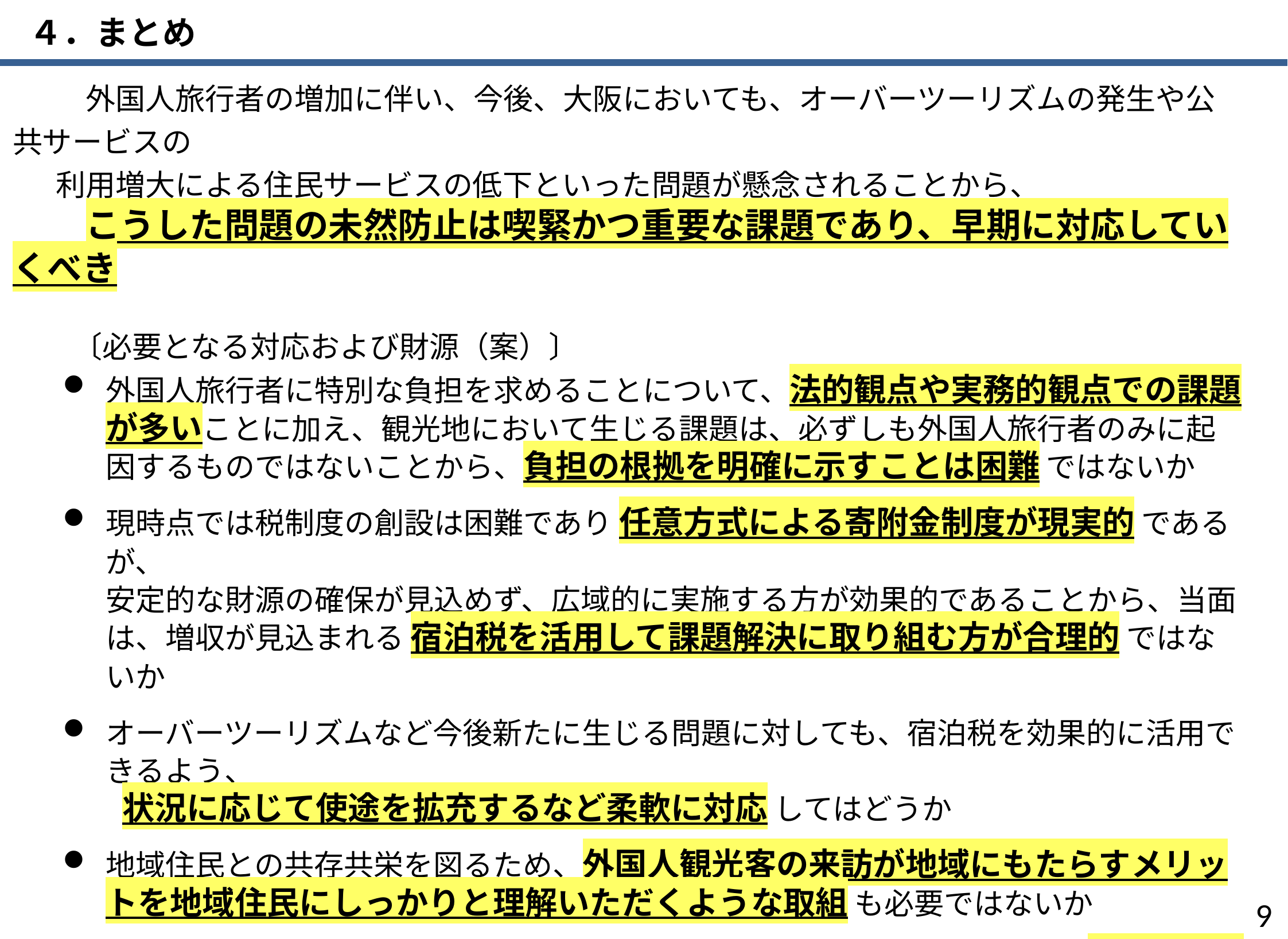

４．まとめ
　　  外国人旅行者の増加に伴い、今後、大阪においても、オーバーツーリズムの発生や公共サービスの
　  利用増大による住民サービスの低下といった問題が懸念されることから、
　　  こうした問題の未然防止は喫緊かつ重要な課題であり、早期に対応していくべき

　　〔必要となる対応および財源（案）〕

外国人旅行者に特別な負担を求めることについて、法的観点や実務的観点での課題が多いことに加え、観光地において生じる課題は、必ずしも外国人旅行者のみに起因するものではないことから、負担の根拠を明確に示すことは困難 ではないか

現時点では税制度の創設は困難であり 任意方式による寄附金制度が現実的 であるが、
安定的な財源の確保が見込めず、広域的に実施する方が効果的であることから、当面は、増収が見込まれる 宿泊税を活用して課題解決に取り組む方が合理的 ではないか

オーバーツーリズムなど今後新たに生じる問題に対しても、宿泊税を効果的に活用できるよう、
　　状況に応じて使途を拡充するなど柔軟に対応 してはどうか

地域住民との共存共栄を図るため、外国人観光客の来訪が地域にもたらすメリットを地域住民にしっかりと理解いただくような取組 も必要ではないか

外国人旅行者の増加に伴い発生する課題への対応および財源等について、府として、引き続き国の動向を注視しつつ継続して研究していく べきではないか

これらの課題は全国的に共通するものであり、国においても、必要な対策と新たな財源確保策を検討 すべきではないか

9